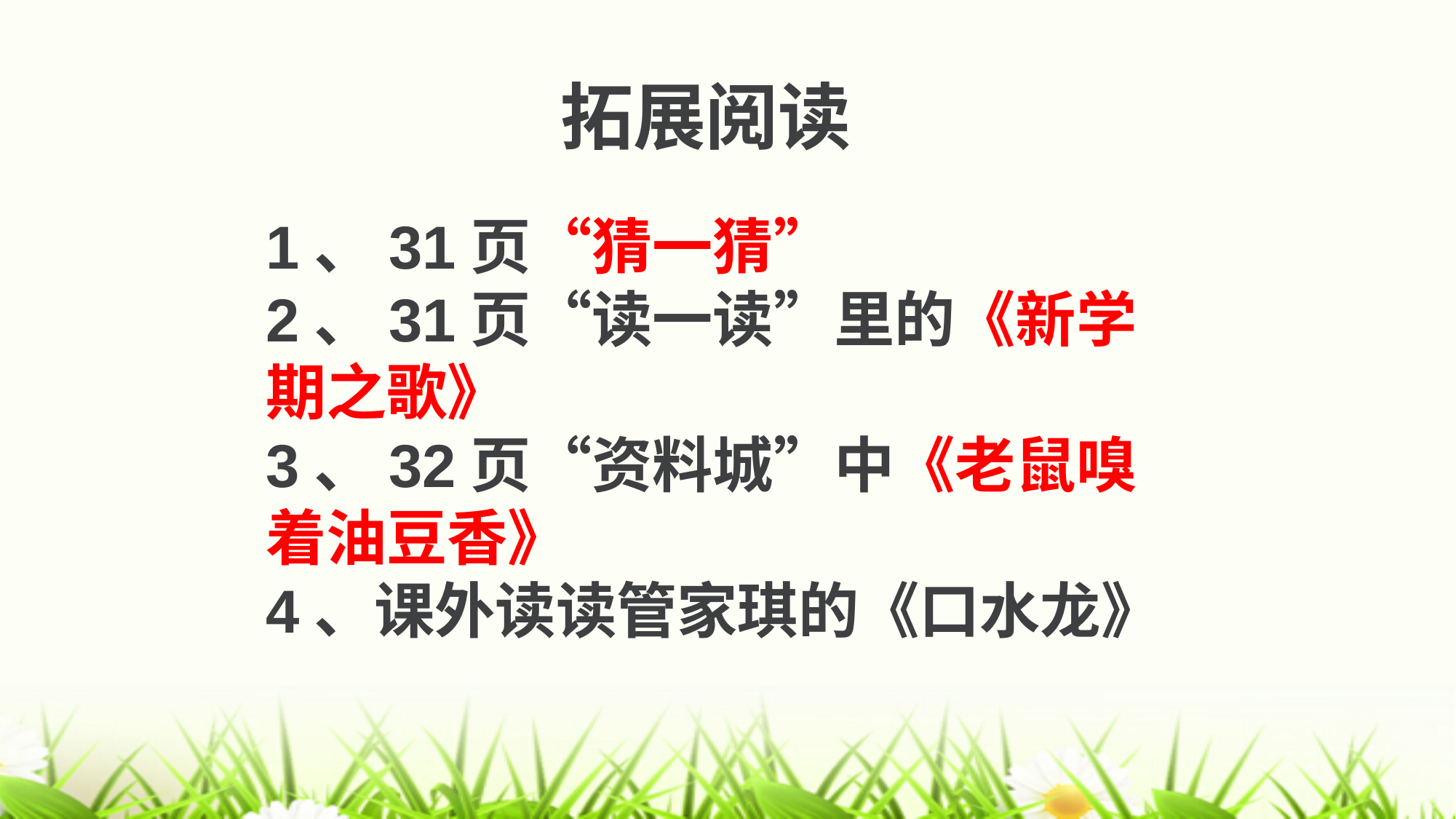

拓展阅读
1、31页“猜一猜”
2、31页“读一读”里的《新学期之歌》
3、32页“资料城”中《老鼠嗅着油豆香》
4、课外读读管家琪的《口水龙》